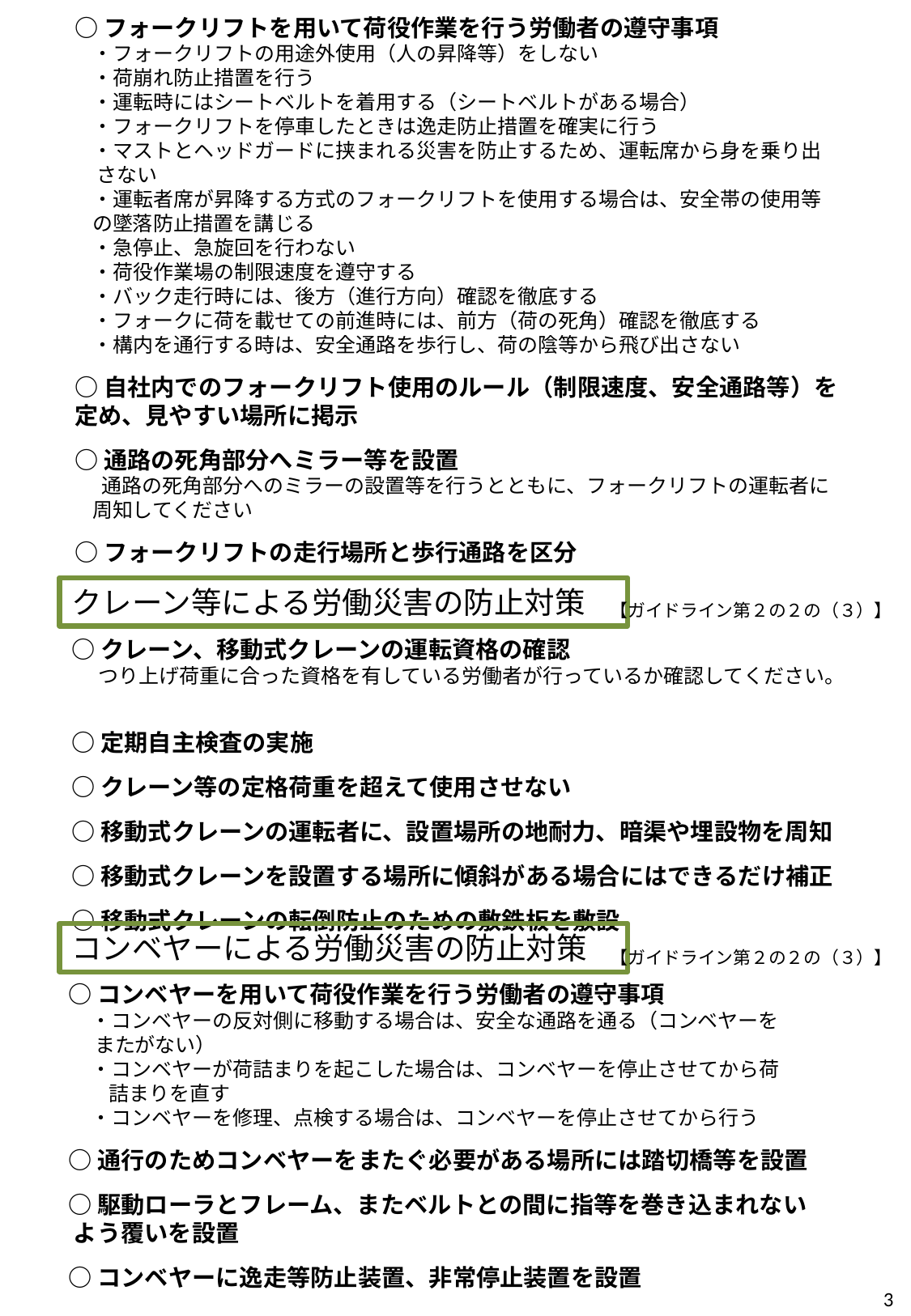

○フォークリフトを用いて荷役作業を行う労働者の遵守事項
   ・フォークリフトの用途外使用（人の昇降等）をしない
   ・荷崩れ防止措置を行う
   ・運転時にはシートベルトを着用する（シートベルトがある場合）
   ・フォークリフトを停車したときは逸走防止措置を確実に行う
   ・マストとヘッドガードに挟まれる災害を防止するため、運転席から身を乗り出
     さない
   ・運転者席が昇降する方式のフォークリフトを使用する場合は、安全帯の使用等
    の墜落防止措置を講じる
   ・急停止、急旋回を行わない
   ・荷役作業場の制限速度を遵守する
   ・バック走行時には、後方（進行方向）確認を徹底する
   ・フォークに荷を載せての前進時には、前方（荷の死角）確認を徹底する
   ・構内を通行する時は、安全通路を歩行し、荷の陰等から飛び出さない

○自社内でのフォークリフト使用のルール（制限速度、安全通路等）を定め、見やすい場所に掲示

○通路の死角部分へミラー等を設置
     通路の死角部分へのミラーの設置等を行うとともに、フォークリフトの運転者に
    周知してください

○フォークリフトの走行場所と歩行通路を区分

クレーン等による労働災害の防止対策
【ガイドライン第２の２の（３）】
○クレーン、移動式クレーンの運転資格の確認
     つり上げ荷重に合った資格を有している労働者が行っているか確認してください。

○定期自主検査の実施

○クレーン等の定格荷重を超えて使用させない

○移動式クレーンの運転者に、設置場所の地耐力、暗渠や埋設物を周知

○移動式クレーンを設置する場所に傾斜がある場合にはできるだけ補正

○移動式クレーンの転倒防止のための敷鉄板を敷設
コンベヤーによる労働災害の防止対策
【ガイドライン第２の２の（３）】
○コンベヤーを用いて荷役作業を行う労働者の遵守事項
    ・コンベヤーの反対側に移動する場合は、安全な通路を通る（コンベヤーを
      またがない）
    ・コンベヤーが荷詰まりを起こした場合は、コンベヤーを停止させてから荷
　　詰まりを直す
    ・コンベヤーを修理、点検する場合は、コンベヤーを停止させてから行う

○通行のためコンベヤーをまたぐ必要がある場所には踏切橋等を設置

○駆動ローラとフレーム、またベルトとの間に指等を巻き込まれない
 よう覆いを設置

○コンベヤーに逸走等防止装置、非常停止装置を設置

3